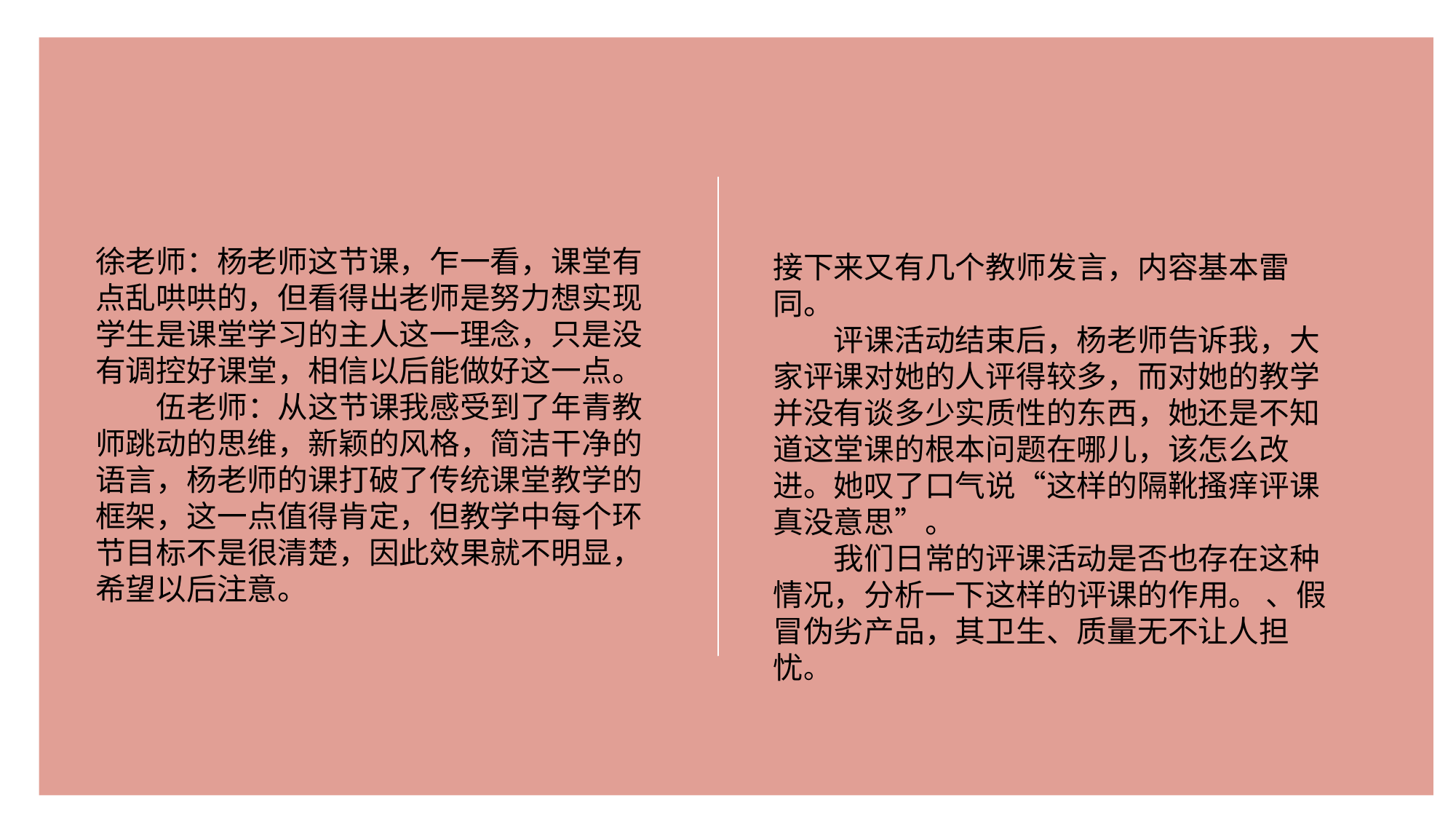

接下来又有几个教师发言，内容基本雷同。
　　评课活动结束后，杨老师告诉我，大家评课对她的人评得较多，而对她的教学并没有谈多少实质性的东西，她还是不知道这堂课的根本问题在哪儿，该怎么改进。她叹了口气说“这样的隔靴搔痒评课真没意思”。
　　我们日常的评课活动是否也存在这种情况，分析一下这样的评课的作用。 、假冒伪劣产品，其卫生、质量无不让人担忧。

徐老师：杨老师这节课，乍一看，课堂有点乱哄哄的，但看得出老师是努力想实现学生是课堂学习的主人这一理念，只是没有调控好课堂，相信以后能做好这一点。
　　伍老师：从这节课我感受到了年青教师跳动的思维，新颖的风格，简洁干净的语言，杨老师的课打破了传统课堂教学的框架，这一点值得肯定，但教学中每个环节目标不是很清楚，因此效果就不明显，希望以后注意。